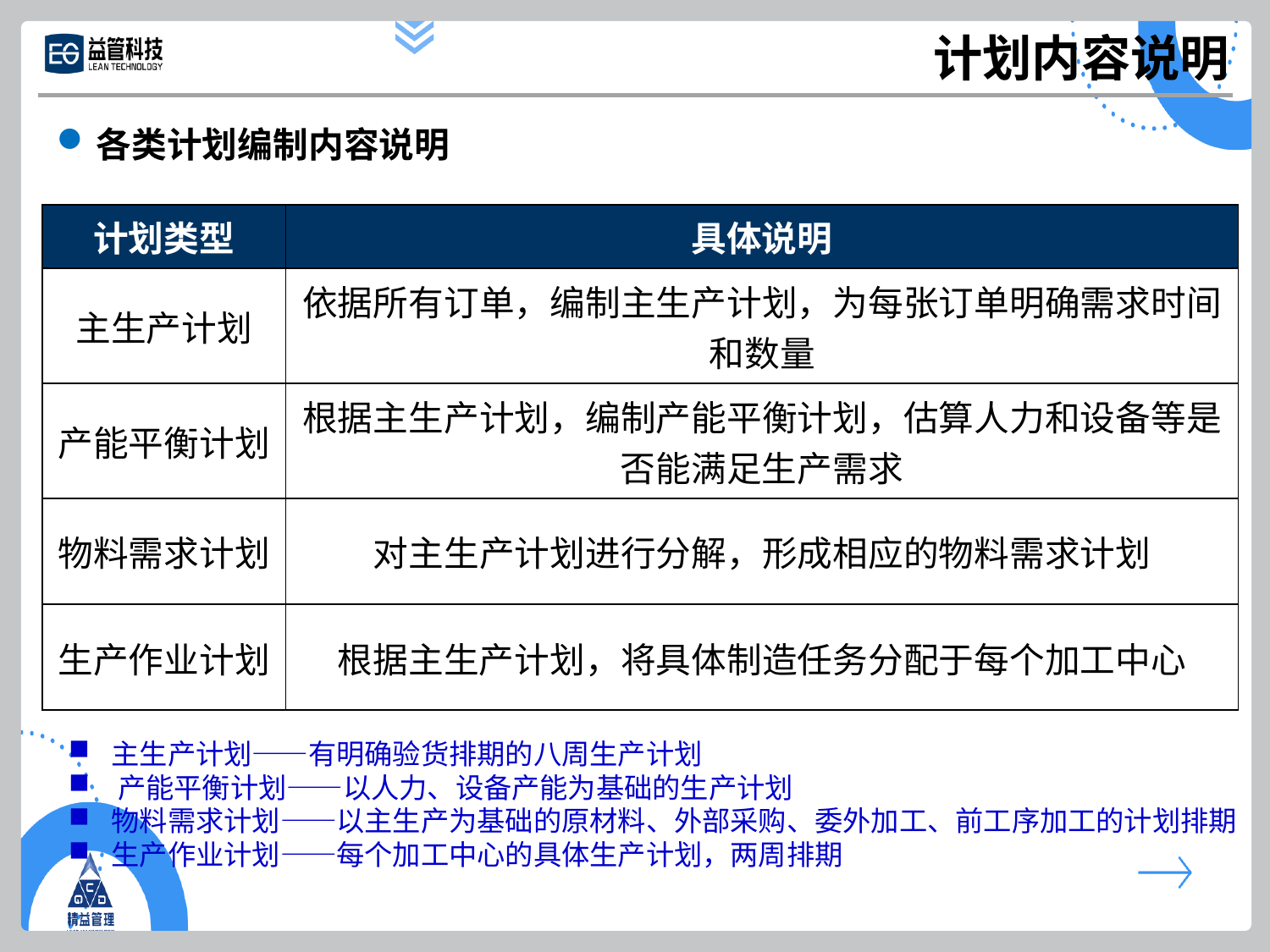

计划内容说明
各类计划编制内容说明
| 计划类型 | 具体说明 |
| --- | --- |
| 主生产计划 | 依据所有订单，编制主生产计划，为每张订单明确需求时间和数量 |
| 产能平衡计划 | 根据主生产计划，编制产能平衡计划，估算人力和设备等是否能满足生产需求 |
| 物料需求计划 | 对主生产计划进行分解，形成相应的物料需求计划 |
| 生产作业计划 | 根据主生产计划，将具体制造任务分配于每个加工中心 |
 主生产计划——有明确验货排期的八周生产计划
  产能平衡计划——以人力、设备产能为基础的生产计划
 物料需求计划——以主生产为基础的原材料、外部采购、委外加工、前工序加工的计划排期
 生产作业计划——每个加工中心的具体生产计划，两周排期